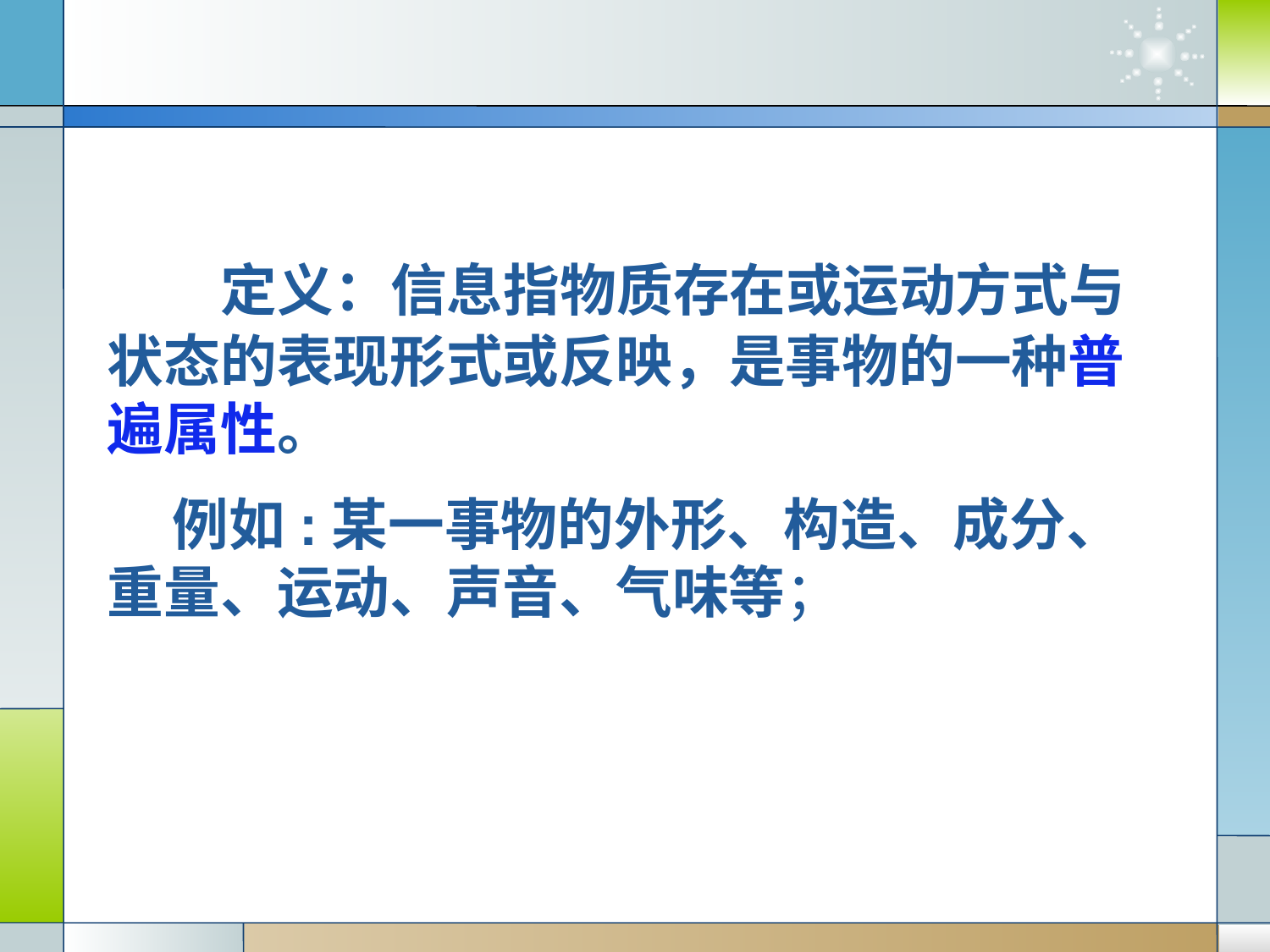

定义：信息指物质存在或运动方式与状态的表现形式或反映，是事物的一种普遍属性。
    例如:某一事物的外形、构造、成分、重量、运动、声音、气味等；